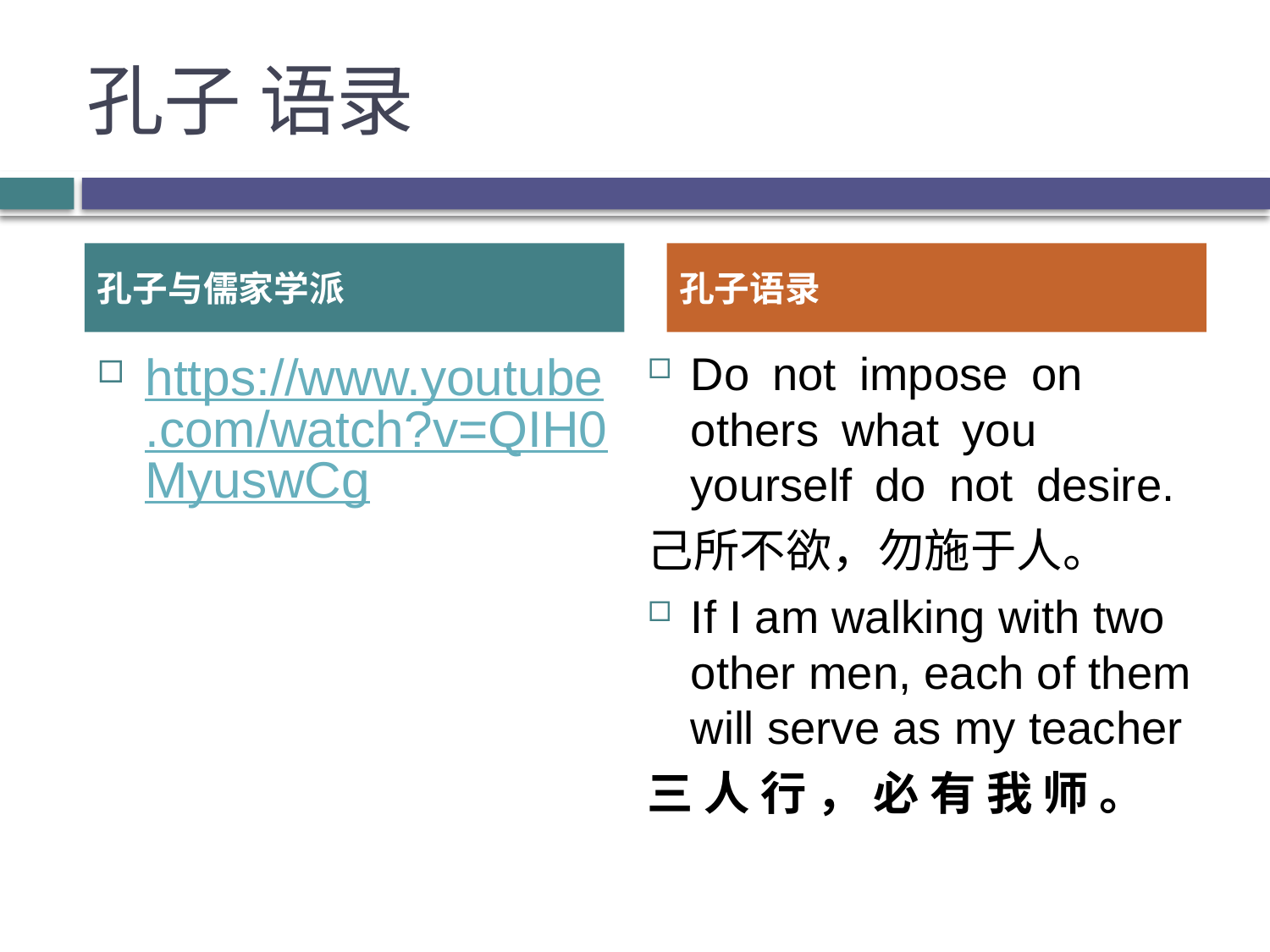

# 孔子 语录
孔子与儒家学派
孔子语录
https://www.youtube.com/watch?v=QIH0MyuswCg

Do not impose on others what you yourself do not desire.
己所不欲，勿施于人。
If I am walking with two other men, each of them will serve as my teacher
三 人 行 ， 必 有 我 师 。